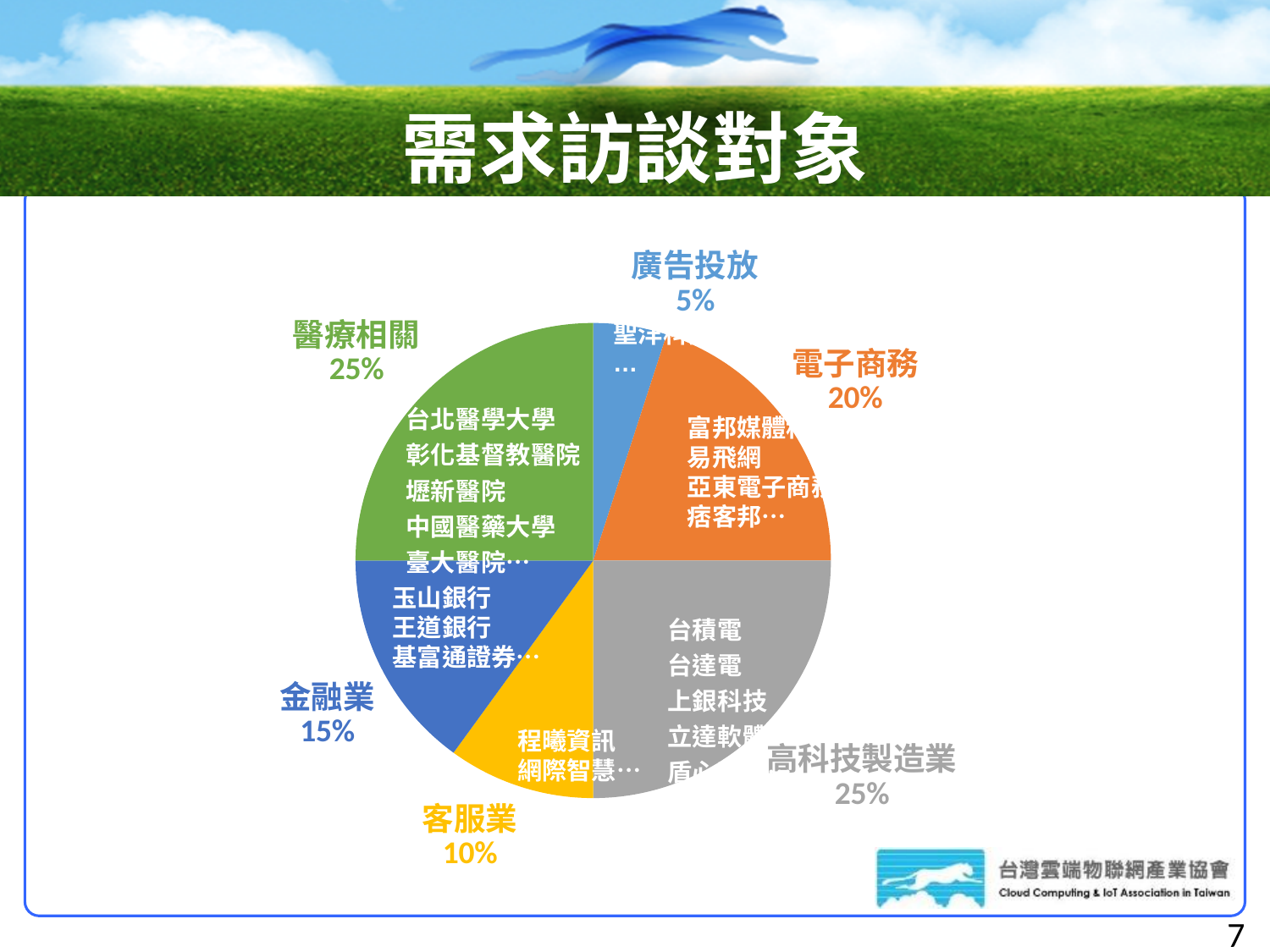

# 需求訪談對象

### Chart

| Category |  |
|---|---|
| 廣告投放 | 1.0 |
| 電子商務 | 4.0 |
| 高科技製造業 | 5.0 |
| 客服業 | 2.0 |
| 金融業 | 3.0 |
| 醫療相關 | 5.0 |
富邦媒體科技
易飛網
亞東電子商務
痞客邦…
玉山銀行
王道銀行
基富通證券…
程曦資訊
網際智慧…